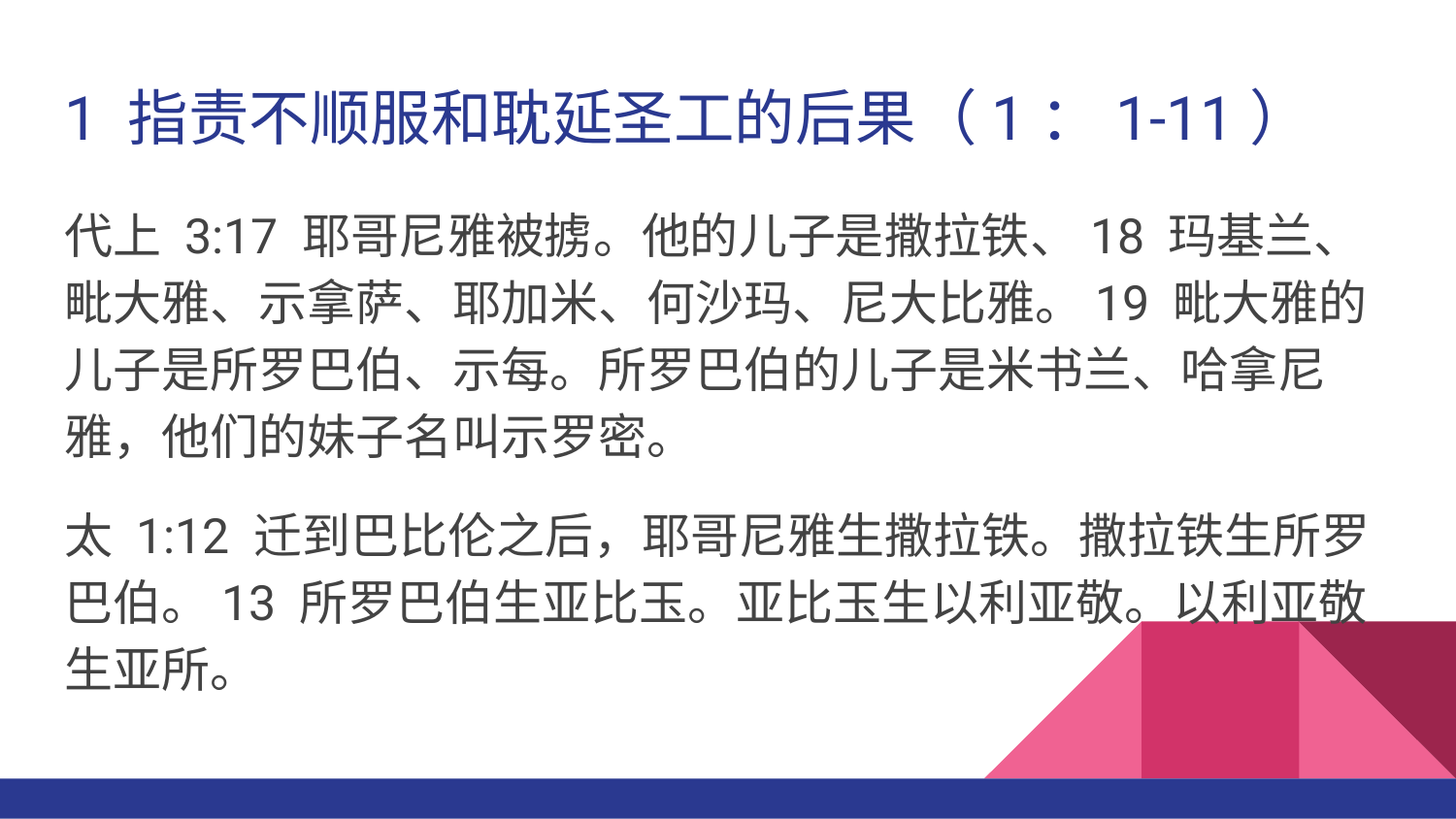

# 1 指责不顺服和耽延圣工的后果（1：1-11）
代上 3:17 耶哥尼雅被掳。他的儿子是撒拉铁、18 玛基兰、毗大雅、示拿萨、耶加米、何沙玛、尼大比雅。19 毗大雅的儿子是所罗巴伯、示每。所罗巴伯的儿子是米书兰、哈拿尼雅，他们的妹子名叫示罗密。
太 1:12 迁到巴比伦之后，耶哥尼雅生撒拉铁。撒拉铁生所罗巴伯。13 所罗巴伯生亚比玉。亚比玉生以利亚敬。以利亚敬生亚所。